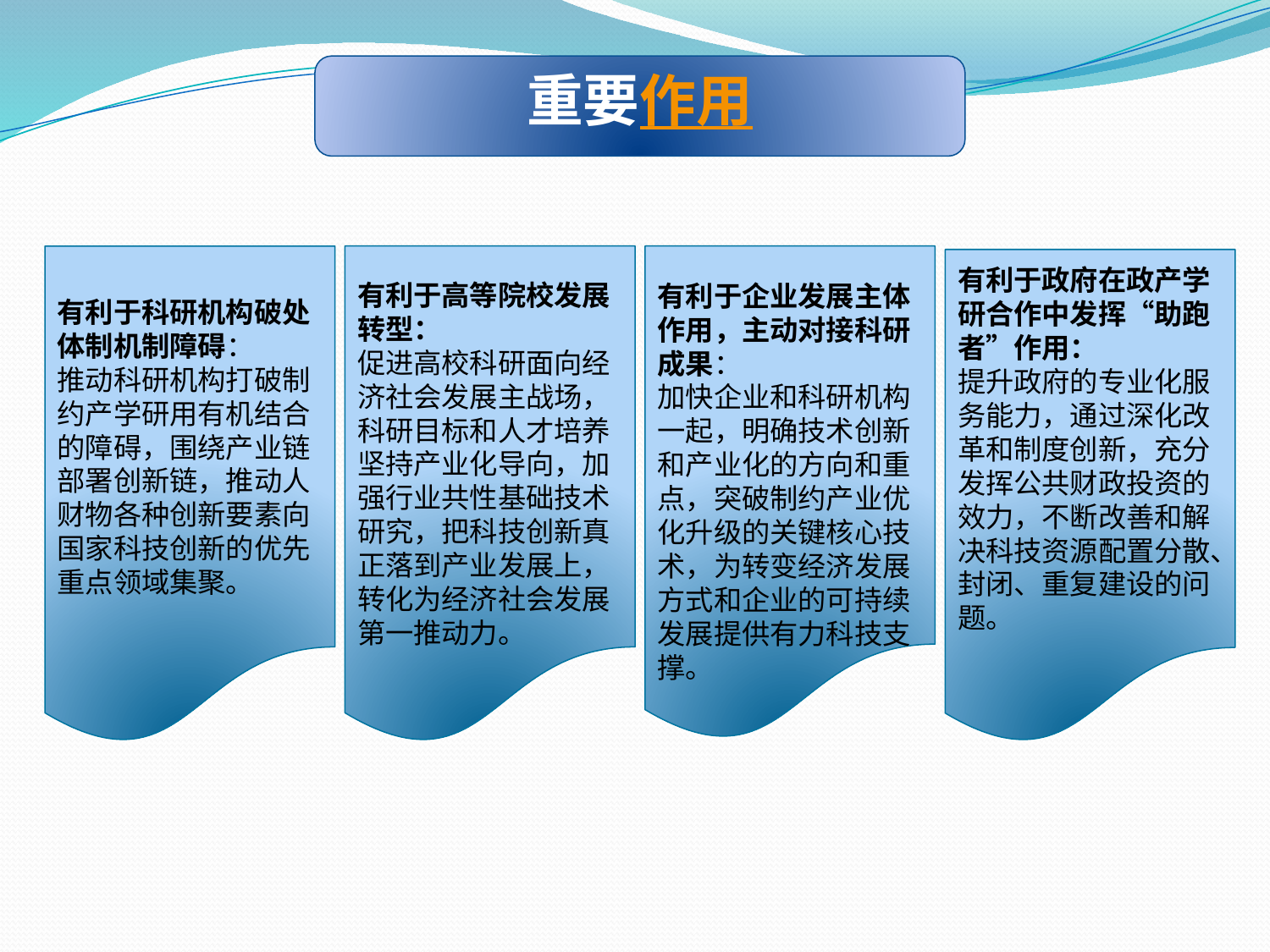

重要作用

有利于高等院校发展转型：
促进高校科研面向经济社会发展主战场，科研目标和人才培养坚持产业化导向，加强行业共性基础技术研究，把科技创新真正落到产业发展上，转化为经济社会发展第一推动力。
有利于科研机构破处体制机制障碍：
推动科研机构打破制约产学研用有机结合的障碍，围绕产业链部署创新链，推动人财物各种创新要素向国家科技创新的优先重点领域集聚。

有利于企业发展主体作用，主动对接科研成果：
加快企业和科研机构一起，明确技术创新和产业化的方向和重点，突破制约产业优化升级的关键核心技术，为转变经济发展方式和企业的可持续发展提供有力科技支撑。
有利于政府在政产学研合作中发挥“助跑者”作用：
提升政府的专业化服务能力，通过深化改革和制度创新，充分发挥公共财政投资的效力，不断改善和解决科技资源配置分散、封闭、重复建设的问题。